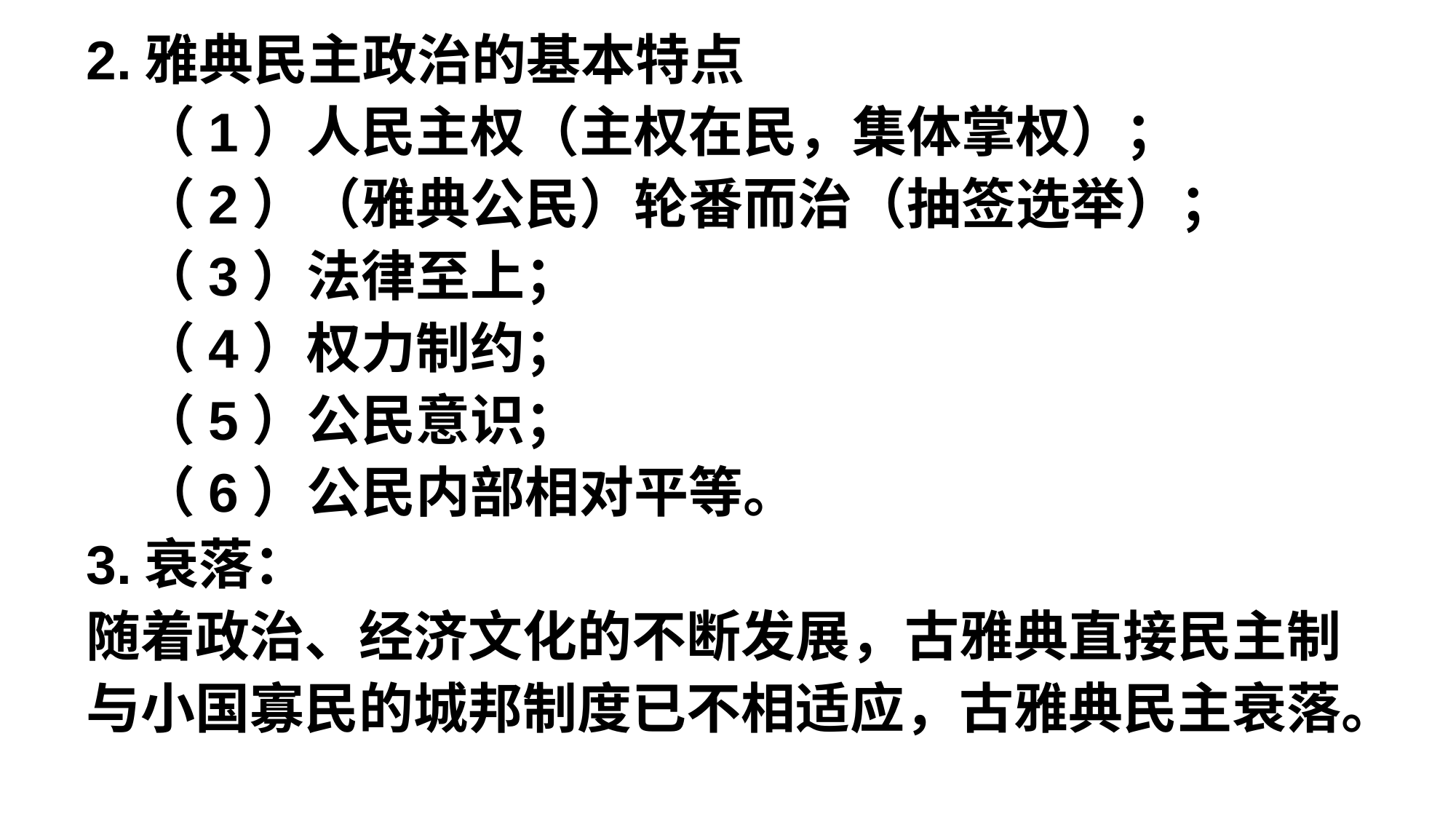

2.雅典民主政治的基本特点
（1）人民主权（主权在民，集体掌权）；
（2）（雅典公民）轮番而治（抽签选举）；
（3）法律至上；
（4）权力制约；
（5）公民意识；
（6）公民内部相对平等。
3.衰落：
随着政治、经济文化的不断发展，古雅典直接民主制与小国寡民的城邦制度已不相适应，古雅典民主衰落。